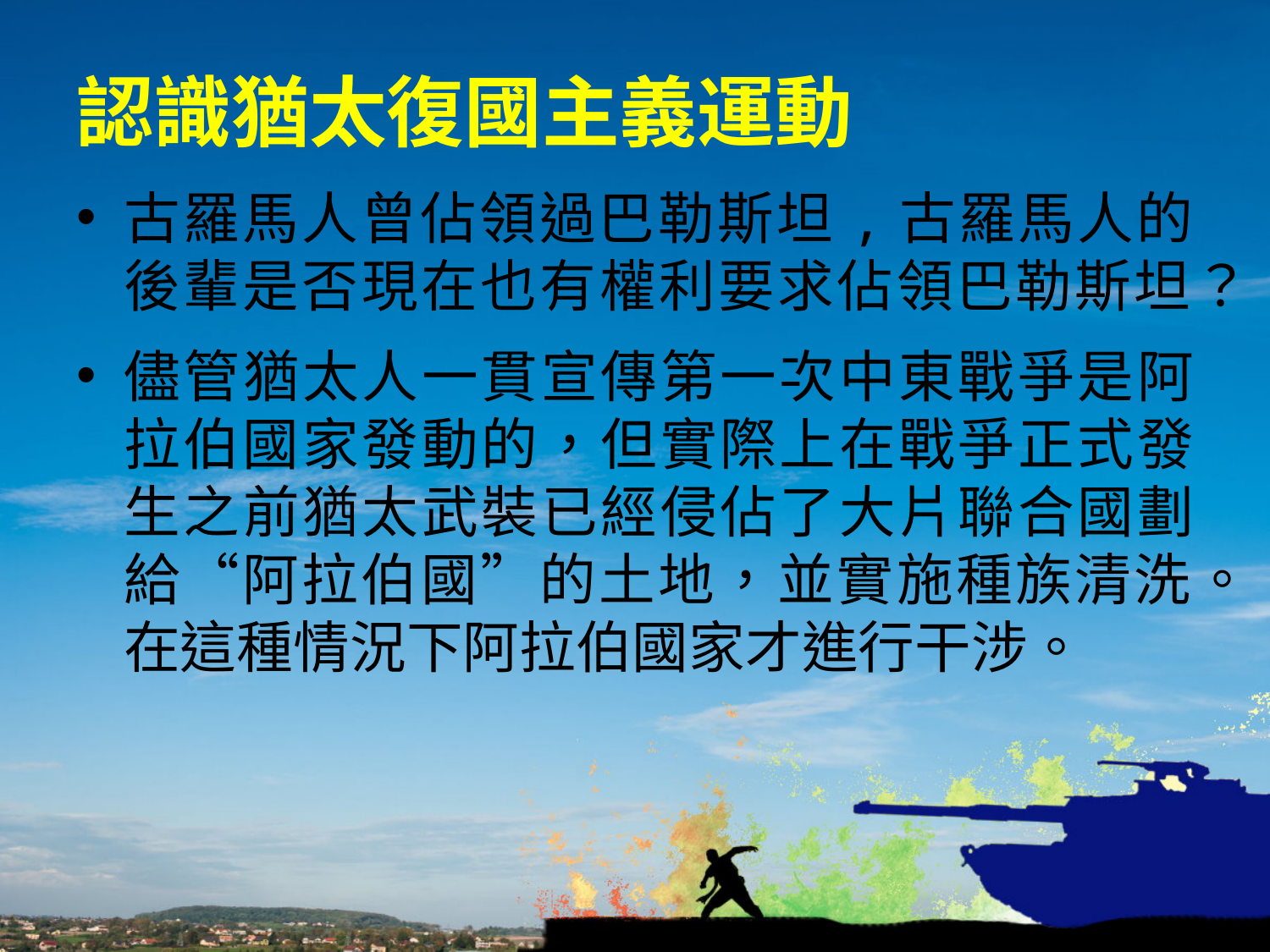

# 認識猶太復國主義運動
古羅馬人曾佔領過巴勒斯坦,古羅馬人的後輩是否現在也有權利要求佔領巴勒斯坦？
儘管猶太人一貫宣傳第一次中東戰爭是阿拉伯國家發動的，但實際上在戰爭正式發生之前猶太武裝已經侵佔了大片聯合國劃給“阿拉伯國”的土地，並實施種族清洗。在這種情況下阿拉伯國家才進行干涉。